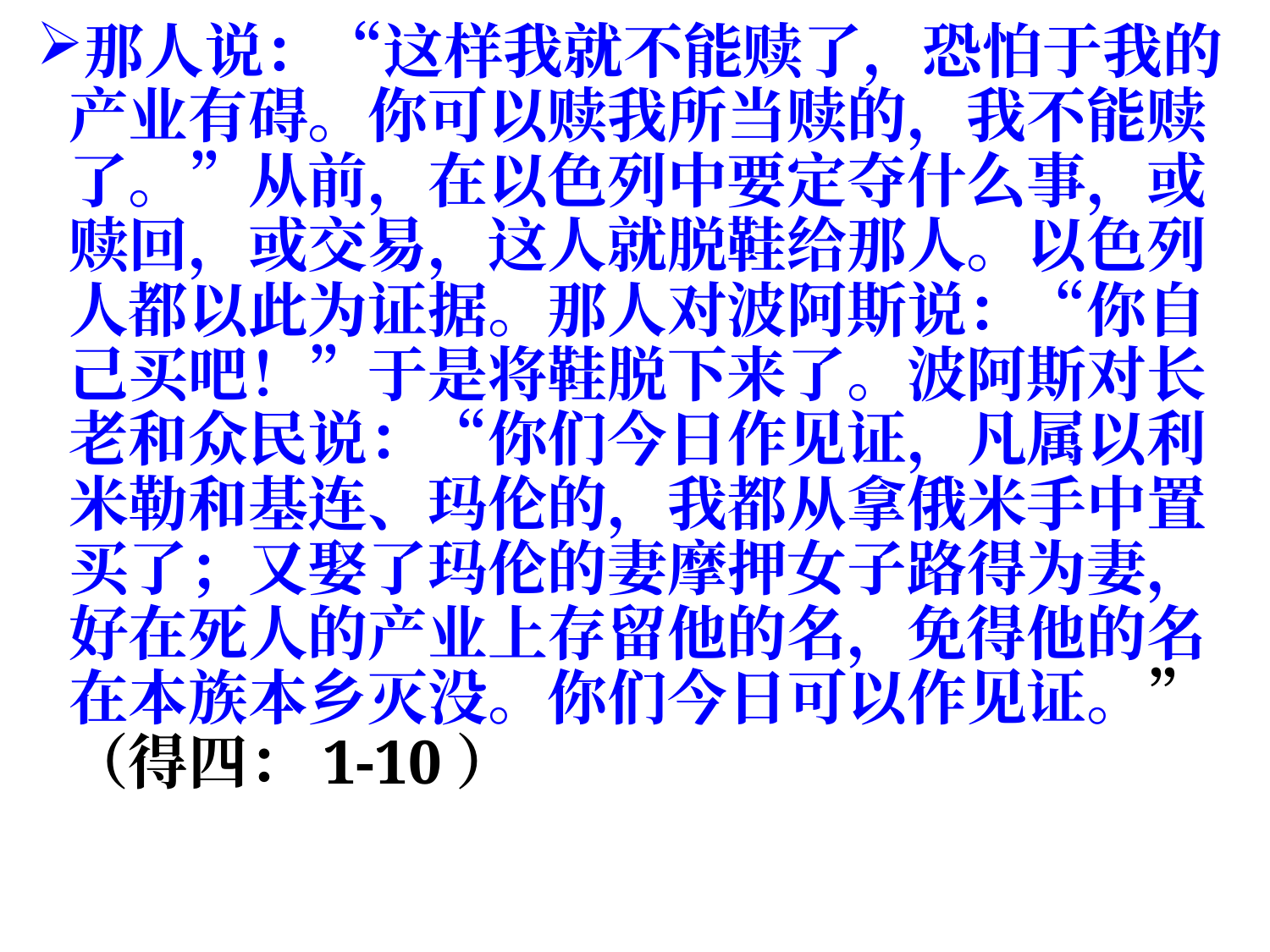

那人说：“这样我就不能赎了，恐怕于我的产业有碍。你可以赎我所当赎的，我不能赎了。”从前，在以色列中要定夺什么事，或赎回，或交易，这人就脱鞋给那人。以色列人都以此为证据。那人对波阿斯说：“你自己买吧！”于是将鞋脱下来了。波阿斯对长老和众民说：“你们今日作见证，凡属以利米勒和基连、玛伦的，我都从拿俄米手中置买了；又娶了玛伦的妻摩押女子路得为妻，好在死人的产业上存留他的名，免得他的名在本族本乡灭没。你们今日可以作见证。”（得四：1-10）